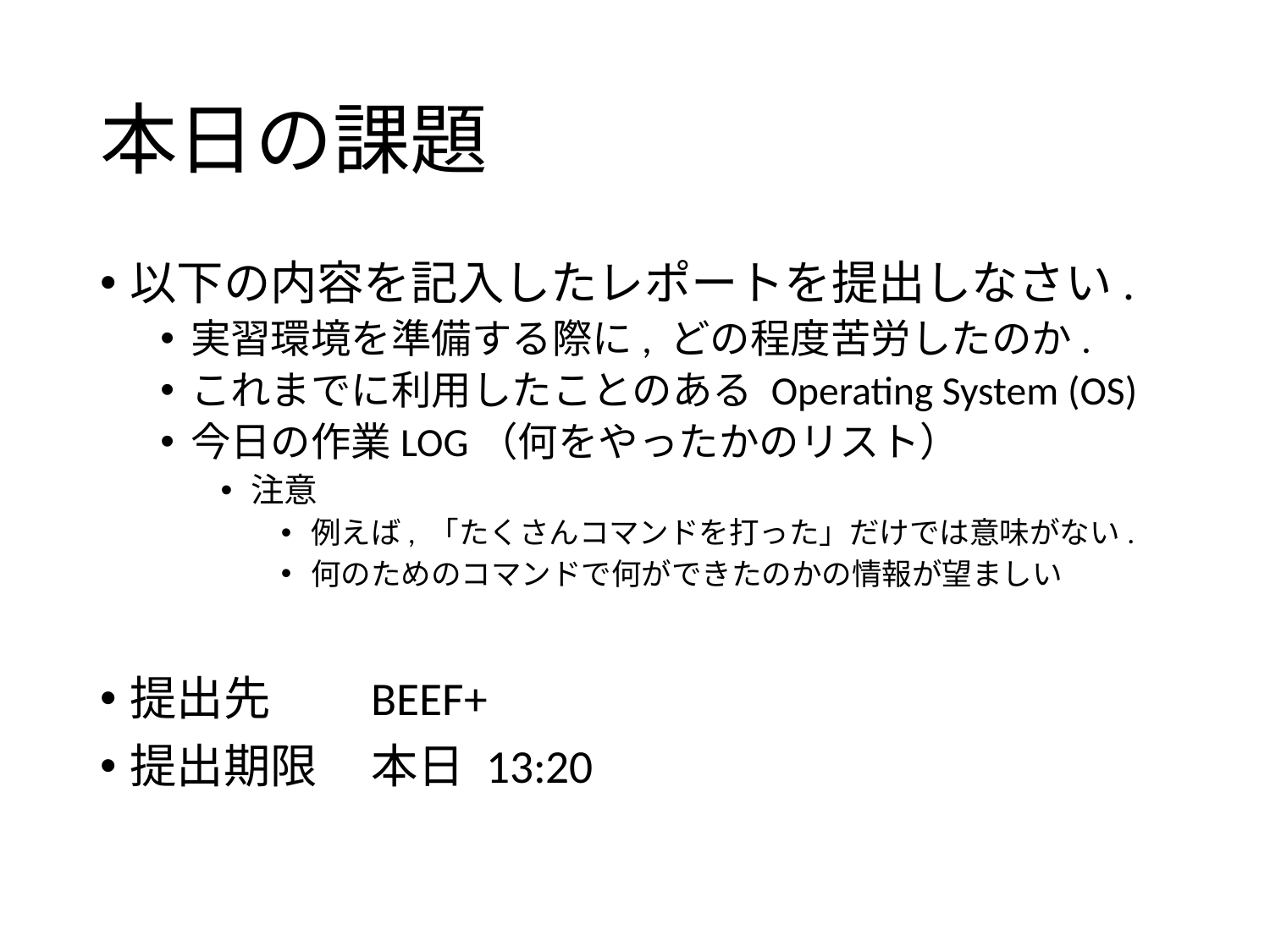

# 本日の課題
以下の内容を記入したレポートを提出しなさい.
実習環境を準備する際に, どの程度苦労したのか.
これまでに利用したことのある Operating System (OS)
今日の作業LOG（何をやったかのリスト）
注意
例えば, 「たくさんコマンドを打った」だけでは意味がない.
何のためのコマンドで何ができたのかの情報が望ましい

提出先	BEEF+
提出期限	本日 13:20